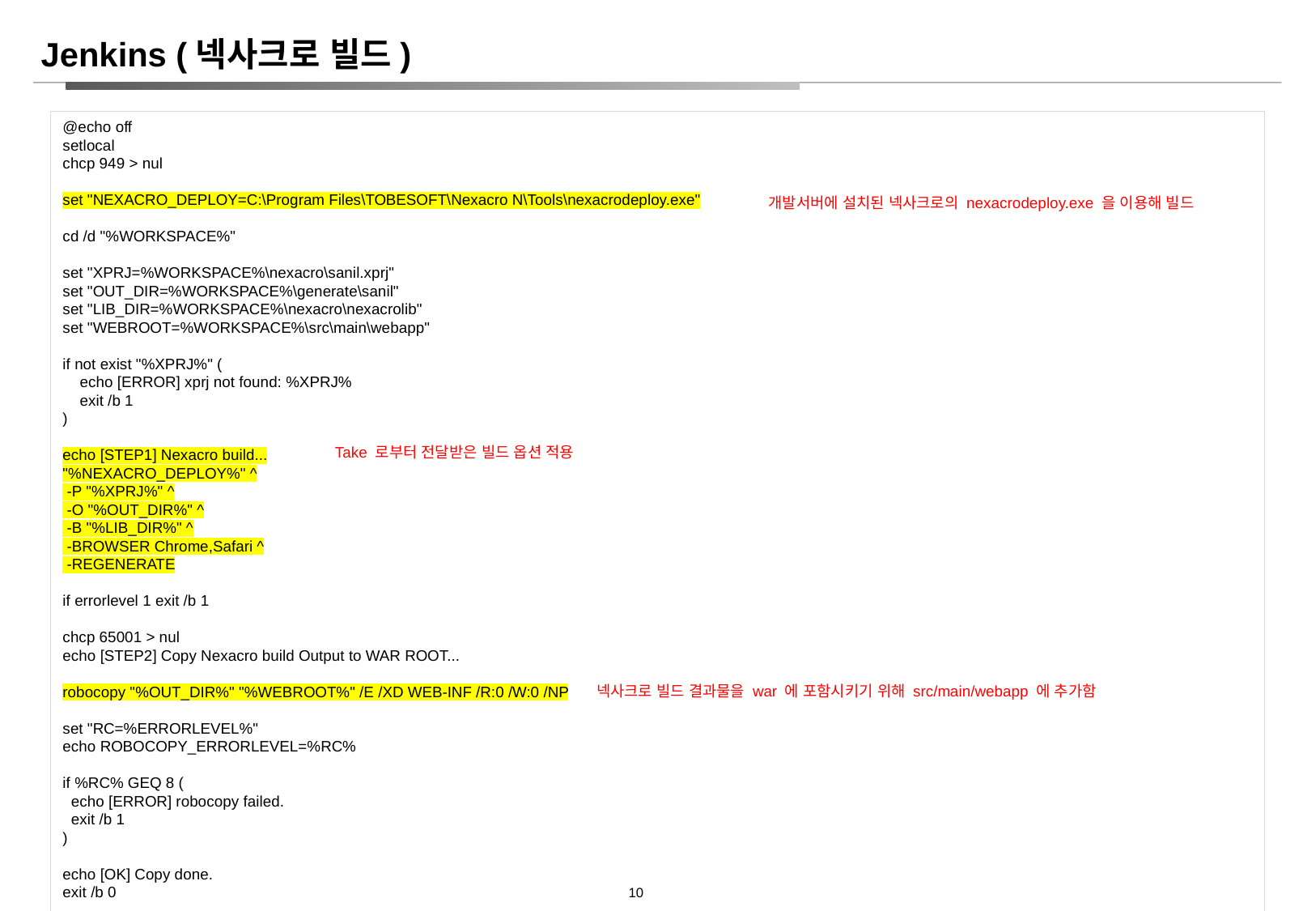

Jenkins (넥사크로 빌드)
@echo off
setlocal
chcp 949 > nul

set "NEXACRO_DEPLOY=C:\Program Files\TOBESOFT\Nexacro N\Tools\nexacrodeploy.exe"

cd /d "%WORKSPACE%"

set "XPRJ=%WORKSPACE%\nexacro\sanil.xprj"
set "OUT_DIR=%WORKSPACE%\generate\sanil"
set "LIB_DIR=%WORKSPACE%\nexacro\nexacrolib"
set "WEBROOT=%WORKSPACE%\src\main\webapp"

if not exist "%XPRJ%" (
    echo [ERROR] xprj not found: %XPRJ%
    exit /b 1
)

echo [STEP1] Nexacro build...
"%NEXACRO_DEPLOY%" ^
 -P "%XPRJ%" ^
 -O "%OUT_DIR%" ^
 -B "%LIB_DIR%" ^
 -BROWSER Chrome,Safari ^
 -REGENERATE

if errorlevel 1 exit /b 1

chcp 65001 > nul
echo [STEP2] Copy Nexacro build Output to WAR ROOT...

robocopy "%OUT_DIR%" "%WEBROOT%" /E /XD WEB-INF /R:0 /W:0 /NP

set "RC=%ERRORLEVEL%"
echo ROBOCOPY_ERRORLEVEL=%RC%

if %RC% GEQ 8 (
  echo [ERROR] robocopy failed.
  exit /b 1
)

echo [OK] Copy done.
exit /b 0

개발서버에 설치된 넥사크로의 nexacrodeploy.exe 을 이용해 빌드
Take 로부터 전달받은 빌드 옵션 적용
넥사크로 빌드 결과물을 war 에 포함시키기 위해 src/main/webapp 에 추가함